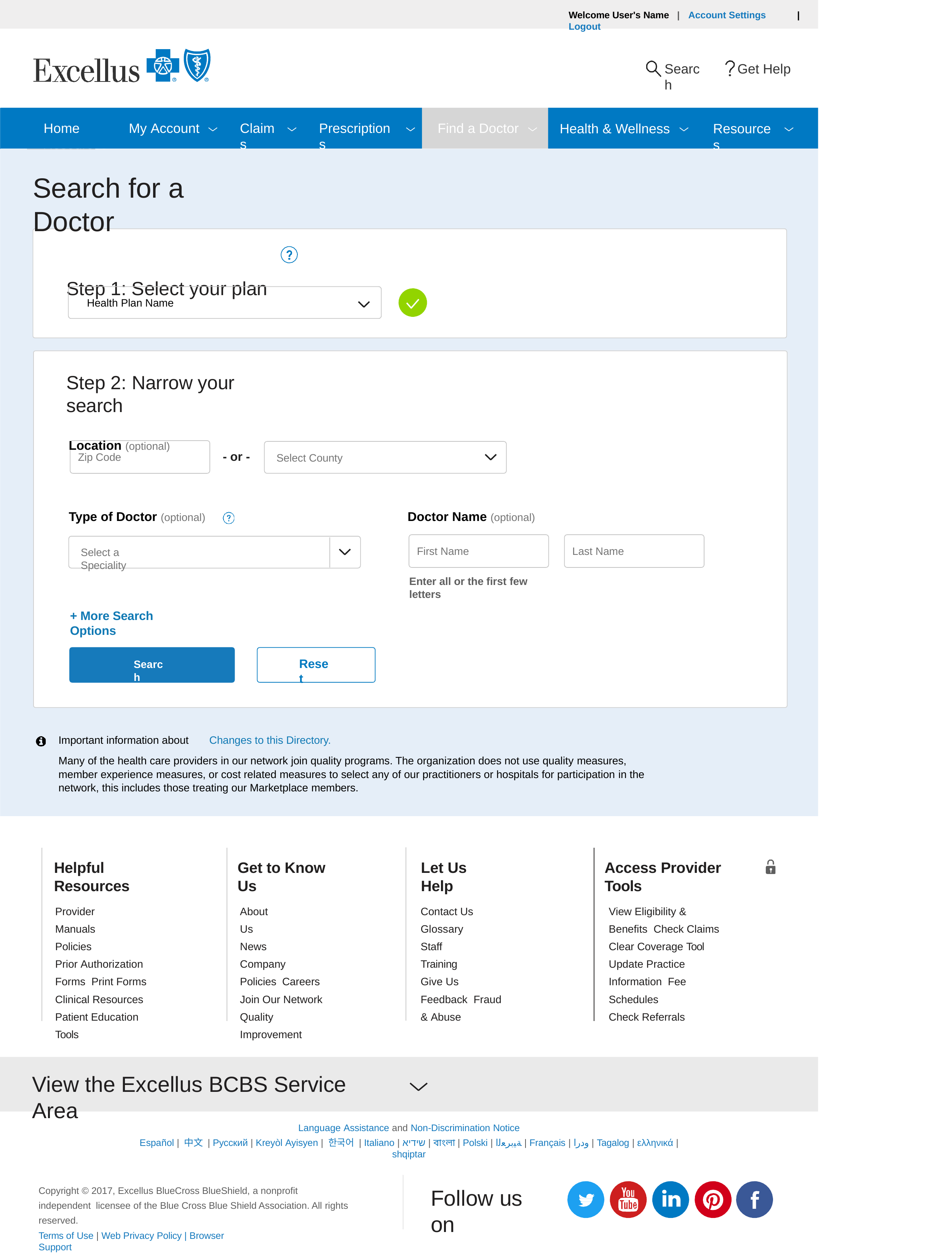

Welcome User's Name   |   Account Settings	| Logout

Search
Get Help

Home	My Account	Claims	Prescriptions	Find a Doctor	Health & Wellness	Resources
Home
My Account
Claims
Prescriptions
Find a Doctor
Health & Wellness
Resources

Search for a Doctor

Step 1: Select your plan

Health Plan Name

Step 2: Narrow your search
Location (optional)

- or -
Zip Code
Select County

Type of Doctor (optional)
Doctor Name (optional)

First Name
Last Name
Select a Speciality

Enter all or the first few letters
+ More Search Options

Reset
Search
Important information about	Changes to this Directory.
Many of the health care providers in our network join quality programs. The organization does not use quality measures,  member experience measures, or cost related measures to select any of our practitioners or hospitals for participation in the  network, this includes those treating our Marketplace members.

Helpful Resources
Provider Manuals  Policies
Prior Authorization Forms  Print Forms
Clinical Resources  Patient Education Tools
Get to Know Us
About Us  News
Company Policies  Careers
Join Our Network  Quality Improvement
Let Us Help
Contact Us  Glossary  Staff Training
Give Us Feedback  Fraud & Abuse
Access Provider Tools
View Eligibility & Benefits  Check Claims
Clear Coverage Tool  Update Practice Information  Fee Schedules
Check Referrals

View the Excellus BCBS Service Area

Language Assistance and Non-Discrimination Notice
Español | 中文 | Pусский | Kreyòl Ayisyen | 한국어 | Italiano | שידיא | বাংলা | Polski | ﺔﻴﺑﺮﻌﻟا | Français | ودرا | Tagalog | ελληνικά | shqiptar

Copyright © 2017, Excellus BlueCross BlueShield, a nonprofit independent  licensee of the Blue Cross Blue Shield Association. All rights reserved.

Follow us on

Terms of Use | Web Privacy Policy | Browser Support